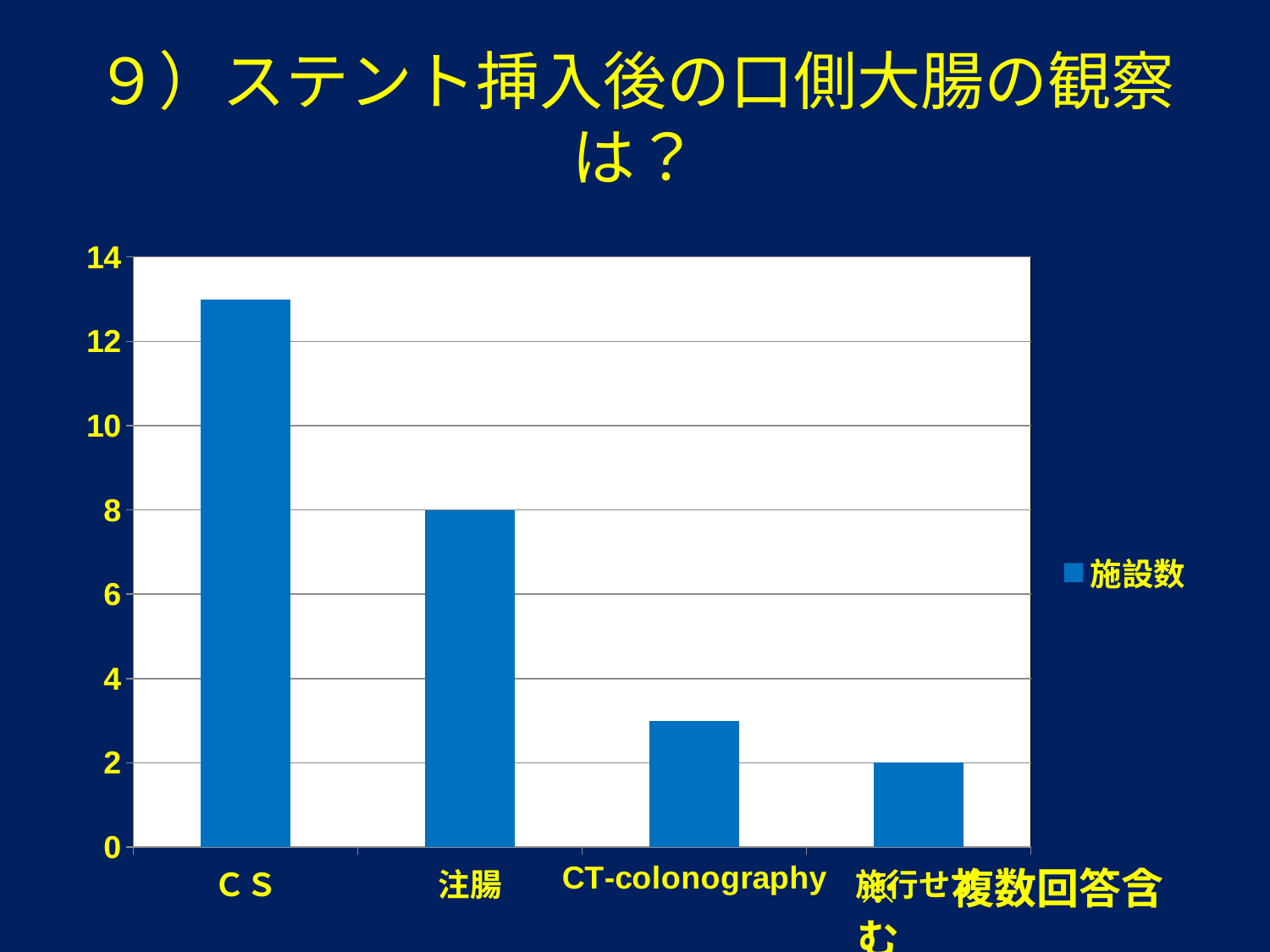

# ９）ステント挿入後の口側大腸の観察は？

### Chart

| Category | 施設数 |
|---|---|
| ＣＳ | 13.0 |
| 注腸 | 8.0 |
| CT-colonography | 3.0 |
| 施行せず | 2.0 |
※　複数回答含む